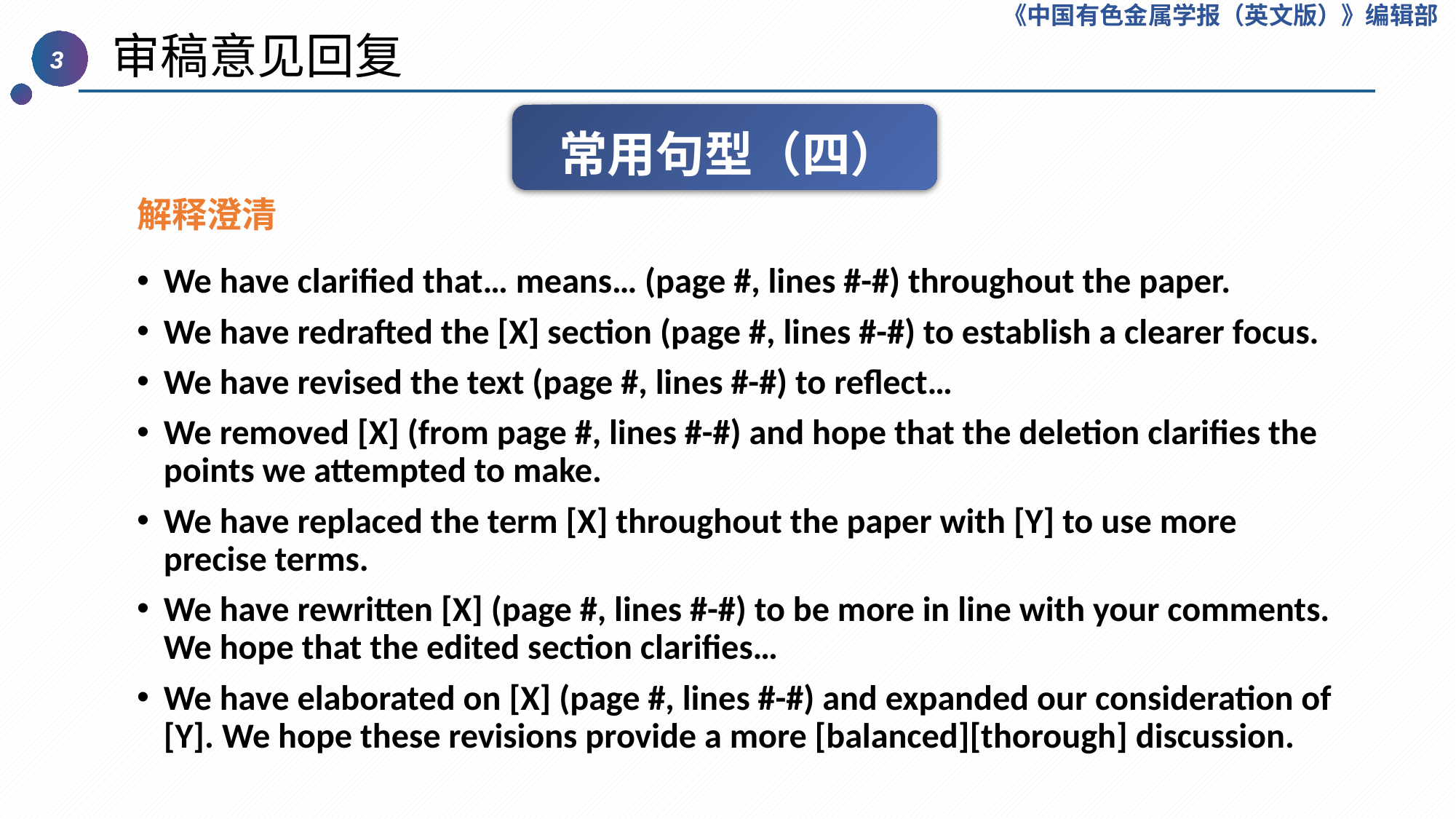

《中国有色金属学报（英文版）》编辑部

      审稿意见回复

3

常用句型（四）
解释澄清
We have clarified that… means… (page #, lines #-#) throughout the paper.
We have redrafted the [X] section (page #, lines #-#) to establish a clearer focus.
We have revised the text (page #, lines #-#) to reflect…
We removed [X] (from page #, lines #-#) and hope that the deletion clarifies the points we attempted to make.
We have replaced the term [X] throughout the paper with [Y] to use more precise terms.
We have rewritten [X] (page #, lines #-#) to be more in line with your comments. We hope that the edited section clarifies…
We have elaborated on [X] (page #, lines #-#) and expanded our consideration of [Y]. We hope these revisions provide a more [balanced][thorough] discussion.